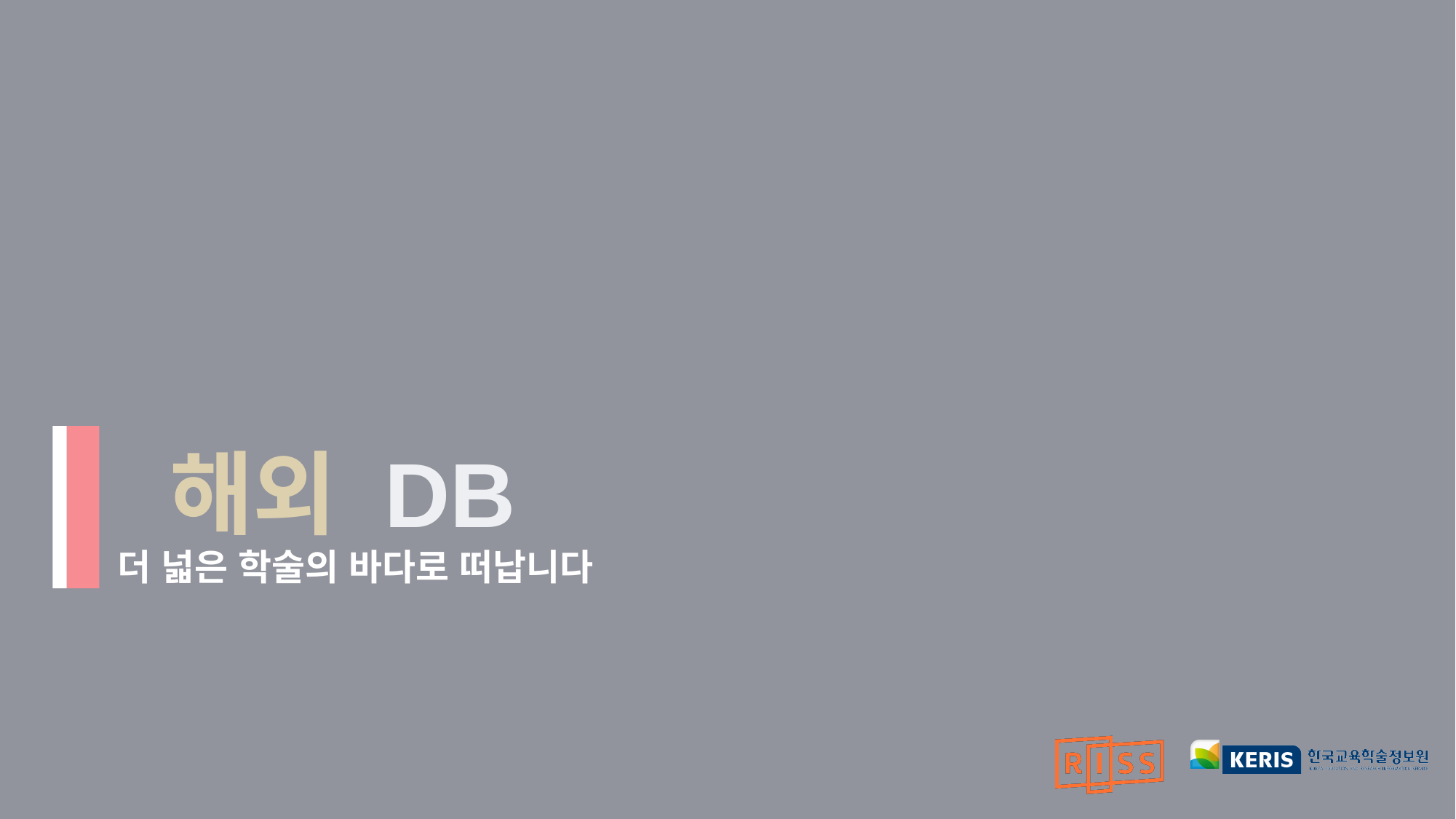

# 해외 DB
더 넓은 학술의 바다로 떠납니다